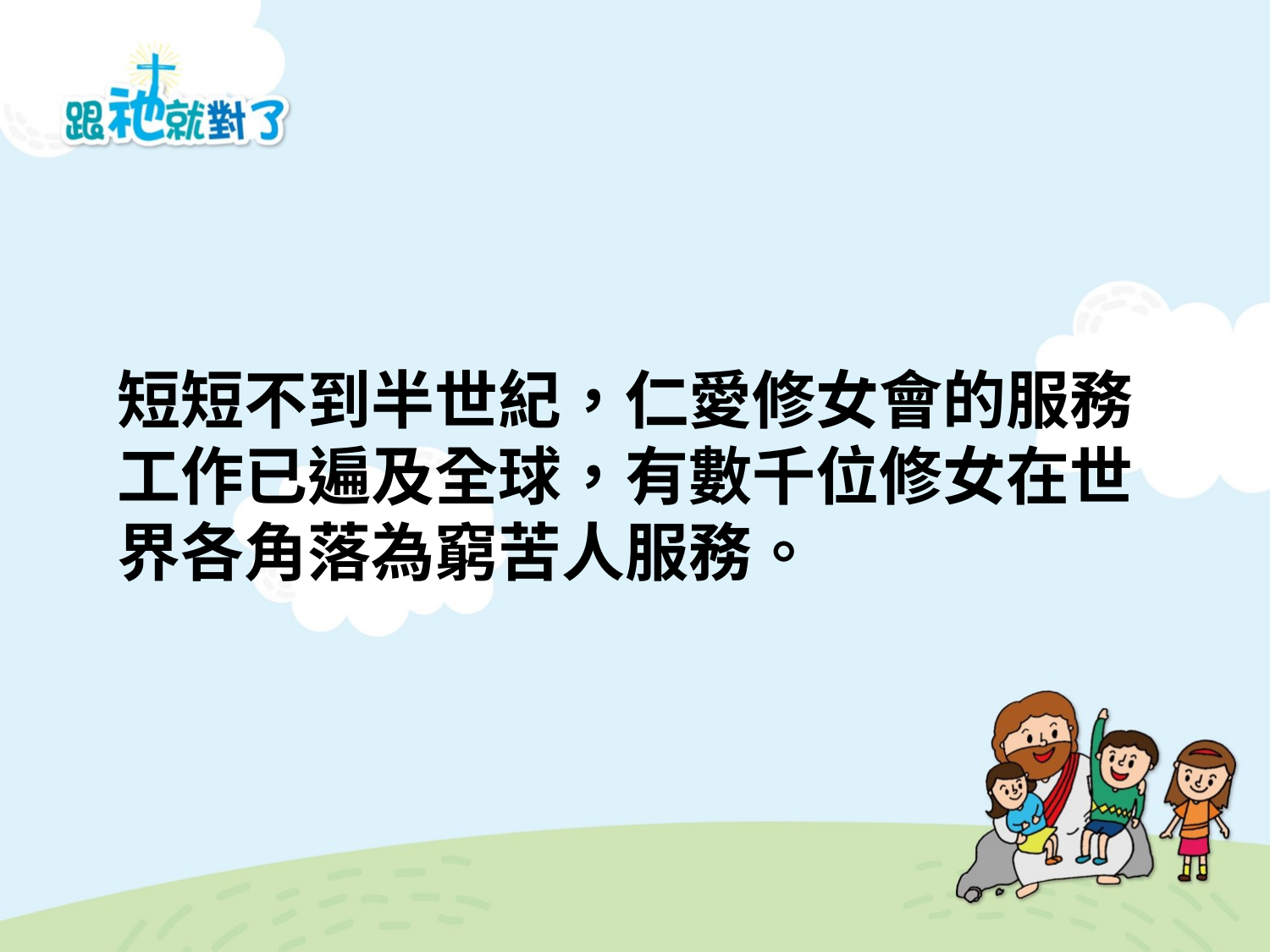

短短不到半世紀，仁愛修女會的服務工作已遍及全球，有數千位修女在世界各角落為窮苦人服務。